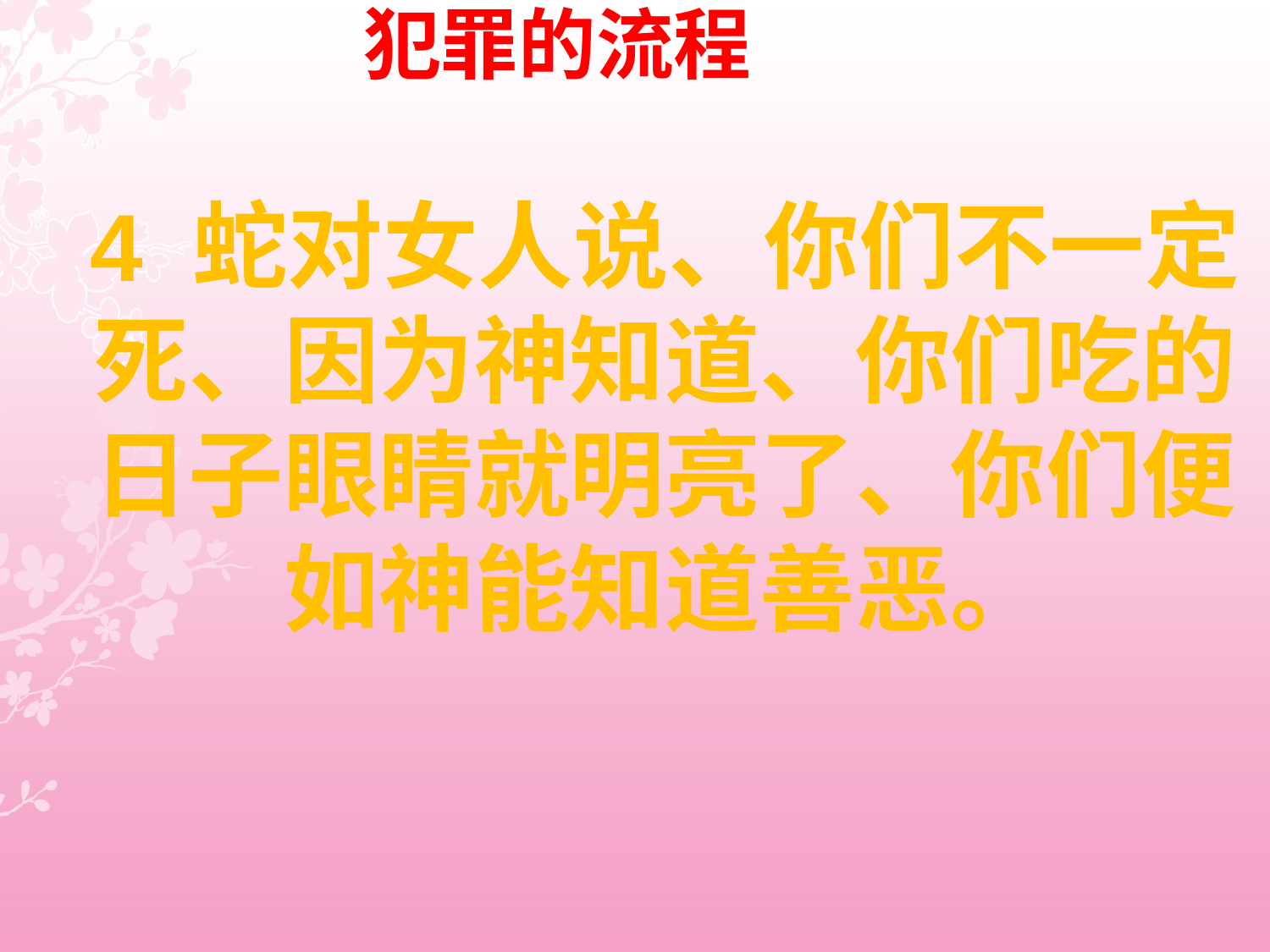

犯罪的流程

4 蛇对女人说、你们不一定死、因为神知道、你们吃的日子眼睛就明亮了、你们便如神能知道善恶。